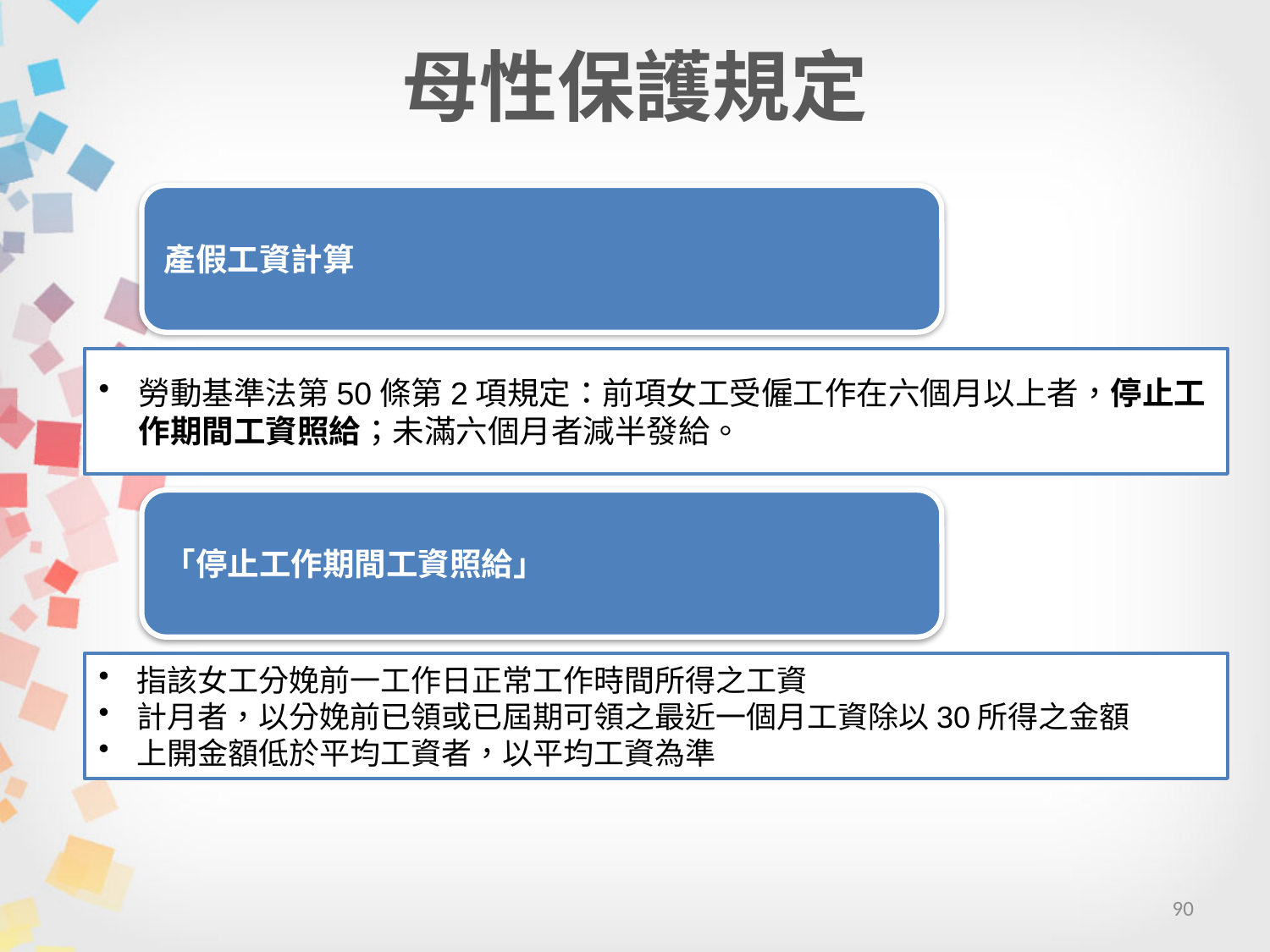

# 母性保護規定
產假工資計算
勞動基準法第50條第2項規定：前項女工受僱工作在六個月以上者，停止工作期間工資照給；未滿六個月者減半發給。
「停止工作期間工資照給」
指該女工分娩前一工作日正常工作時間所得之工資
計月者，以分娩前已領或已屆期可領之最近一個月工資除以30所得之金額
上開金額低於平均工資者，以平均工資為準

90